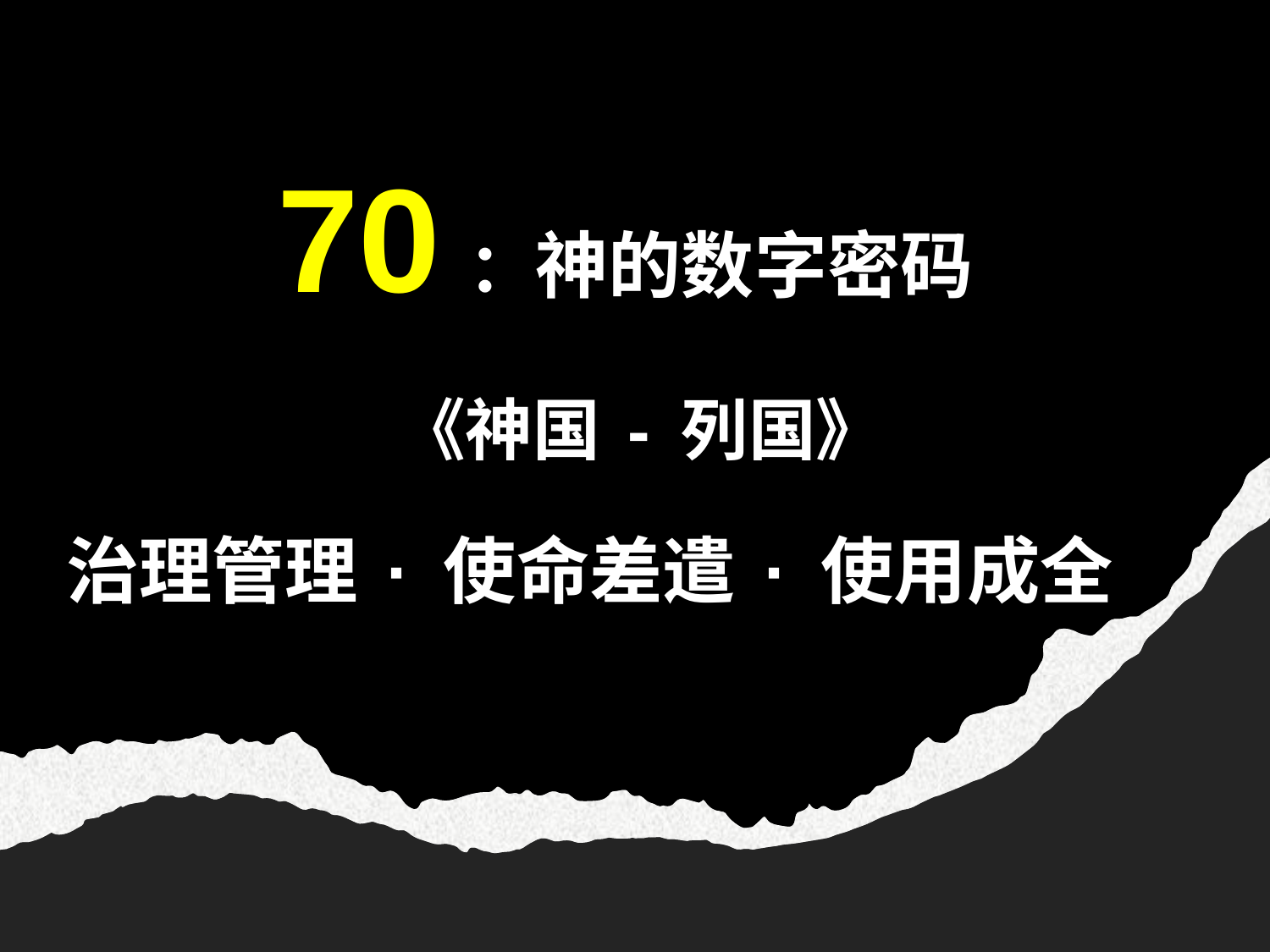

# 70：神的数字密码 《神国 - 列国》

治理管理 · 使命差遣 · 使用成全